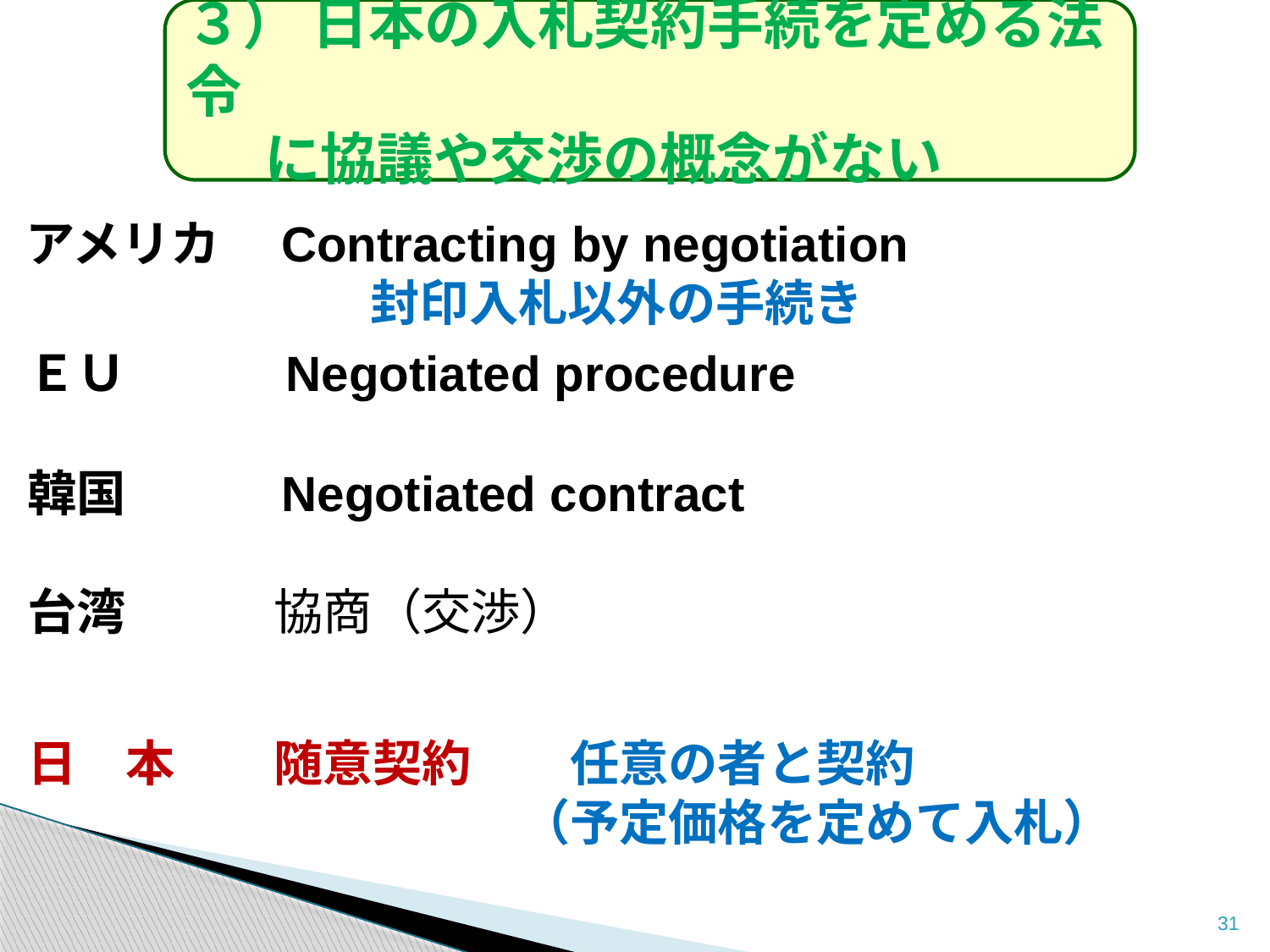

３） 日本の入札契約手続を定める法令
     に協議や交渉の概念がない
アメリカ　Contracting by negotiation
　　　　　　　封印入札以外の手続き
ＥＵ　　　Negotiated procedure
韓国　 　   Negotiated contract

台湾　　　協商（交渉）
日　本　　随意契約　　任意の者と契約
　　　　　　　　　　（予定価格を定めて入札）
31